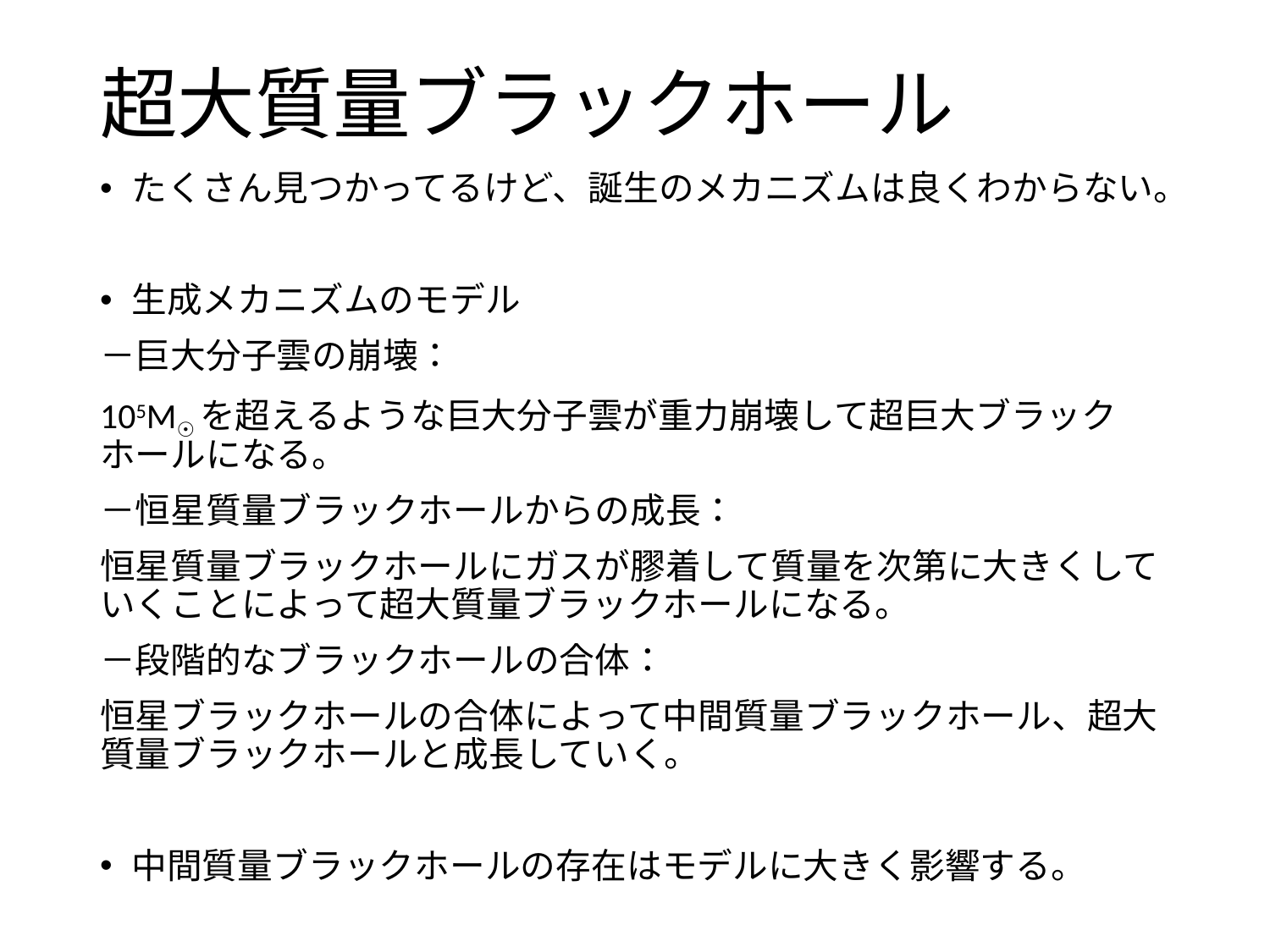

# 超大質量ブラックホール
たくさん見つかってるけど、誕生のメカニズムは良くわからない。

生成メカニズムのモデル
－巨大分子雲の崩壊：
105M☉を超えるような巨大分子雲が重力崩壊して超巨大ブラックホールになる。
－恒星質量ブラックホールからの成長：
恒星質量ブラックホールにガスが膠着して質量を次第に大きくしていくことによって超大質量ブラックホールになる。
－段階的なブラックホールの合体：
恒星ブラックホールの合体によって中間質量ブラックホール、超大質量ブラックホールと成長していく。

中間質量ブラックホールの存在はモデルに大きく影響する。